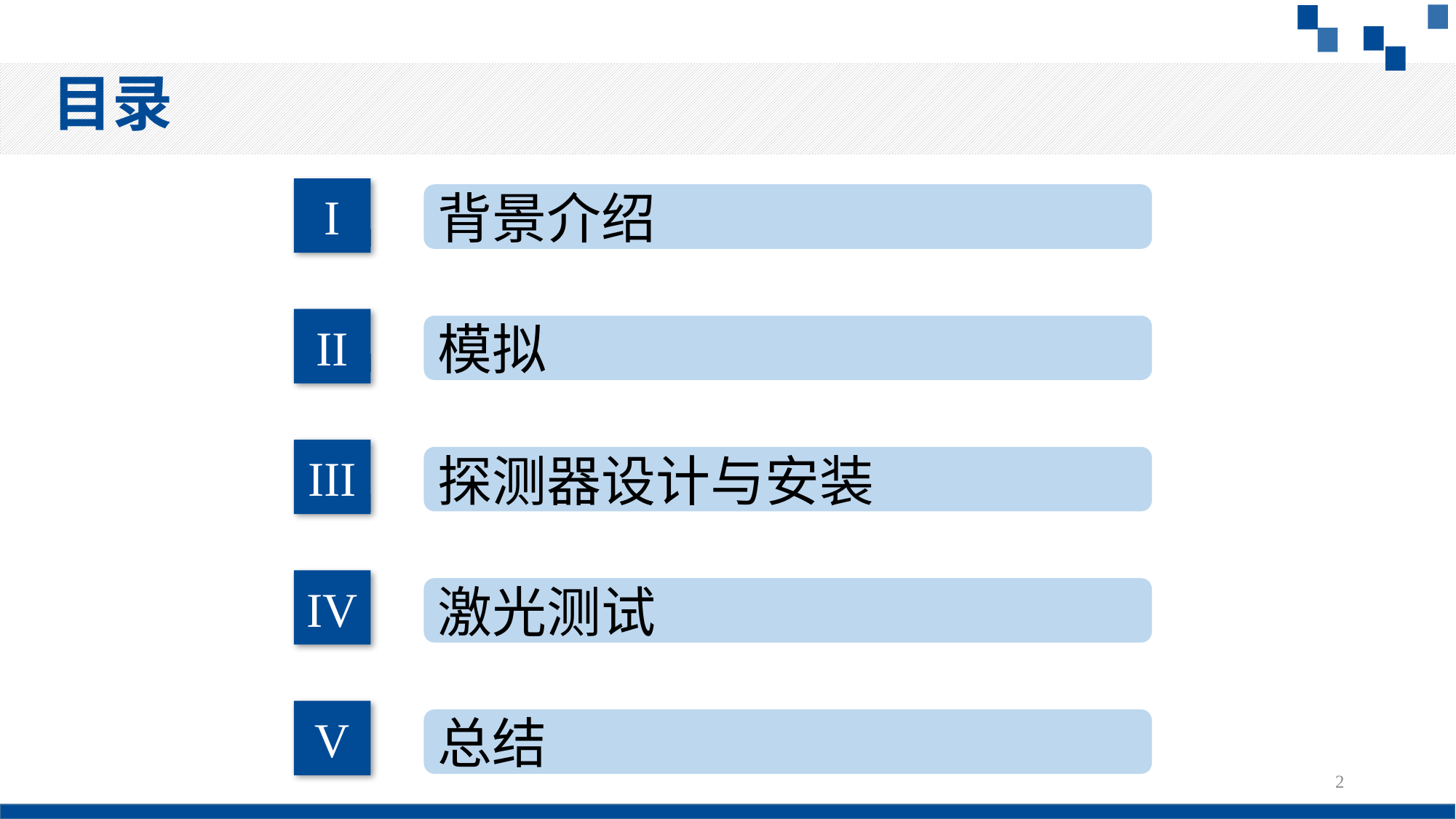

目录

I
背景介绍

II
模拟

III
探测器设计与安装

IV
激光测试

V
总结
2